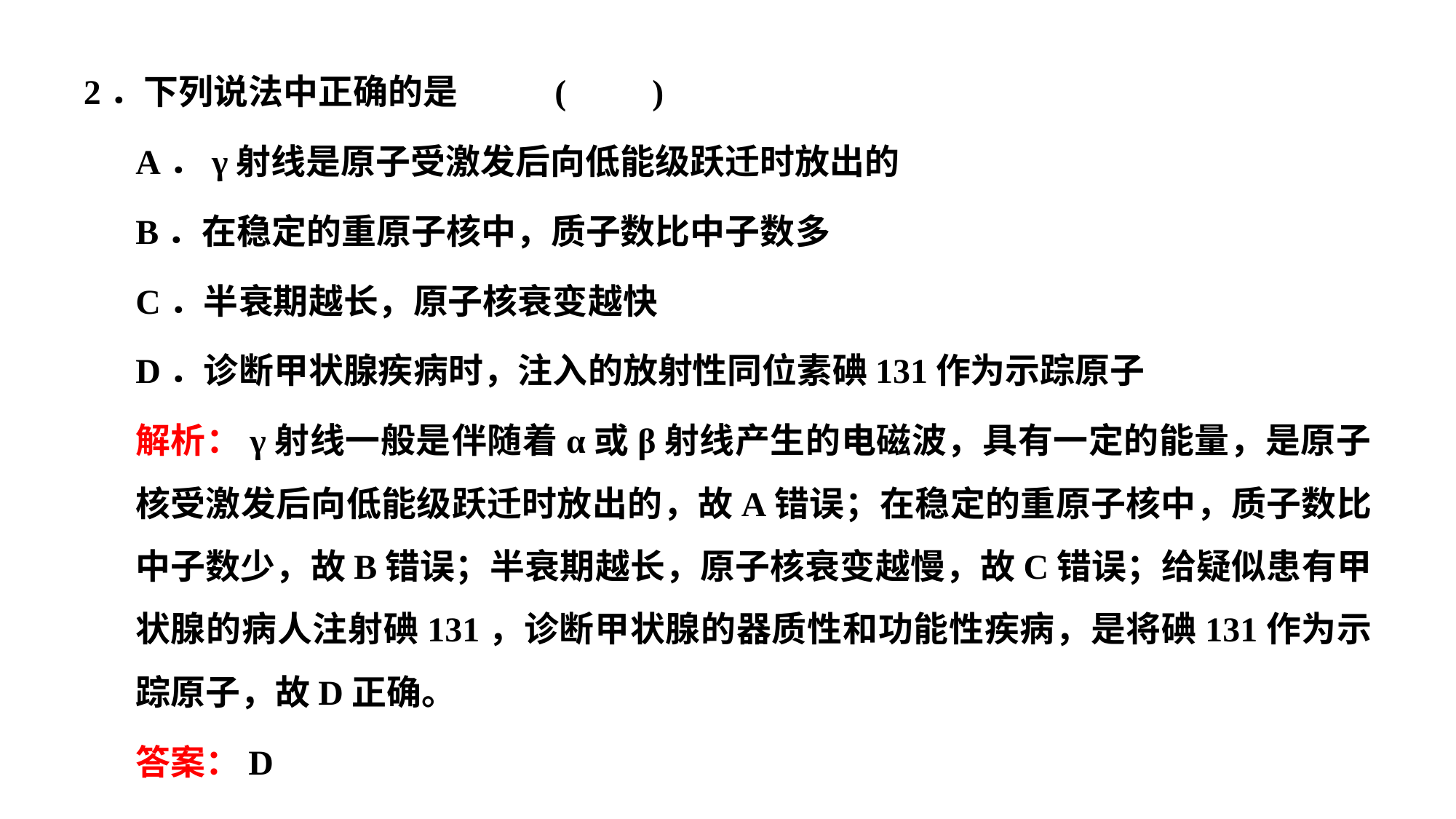

2．下列说法中正确的是						(　　)
A．γ射线是原子受激发后向低能级跃迁时放出的
B．在稳定的重原子核中，质子数比中子数多
C．半衰期越长，原子核衰变越快
D．诊断甲状腺疾病时，注入的放射性同位素碘131作为示踪原子
解析：γ射线一般是伴随着α或β射线产生的电磁波，具有一定的能量，是原子核受激发后向低能级跃迁时放出的，故A错误；在稳定的重原子核中，质子数比中子数少，故B错误；半衰期越长，原子核衰变越慢，故C错误；给疑似患有甲状腺的病人注射碘131，诊断甲状腺的器质性和功能性疾病，是将碘131作为示踪原子，故D正确。
答案：D